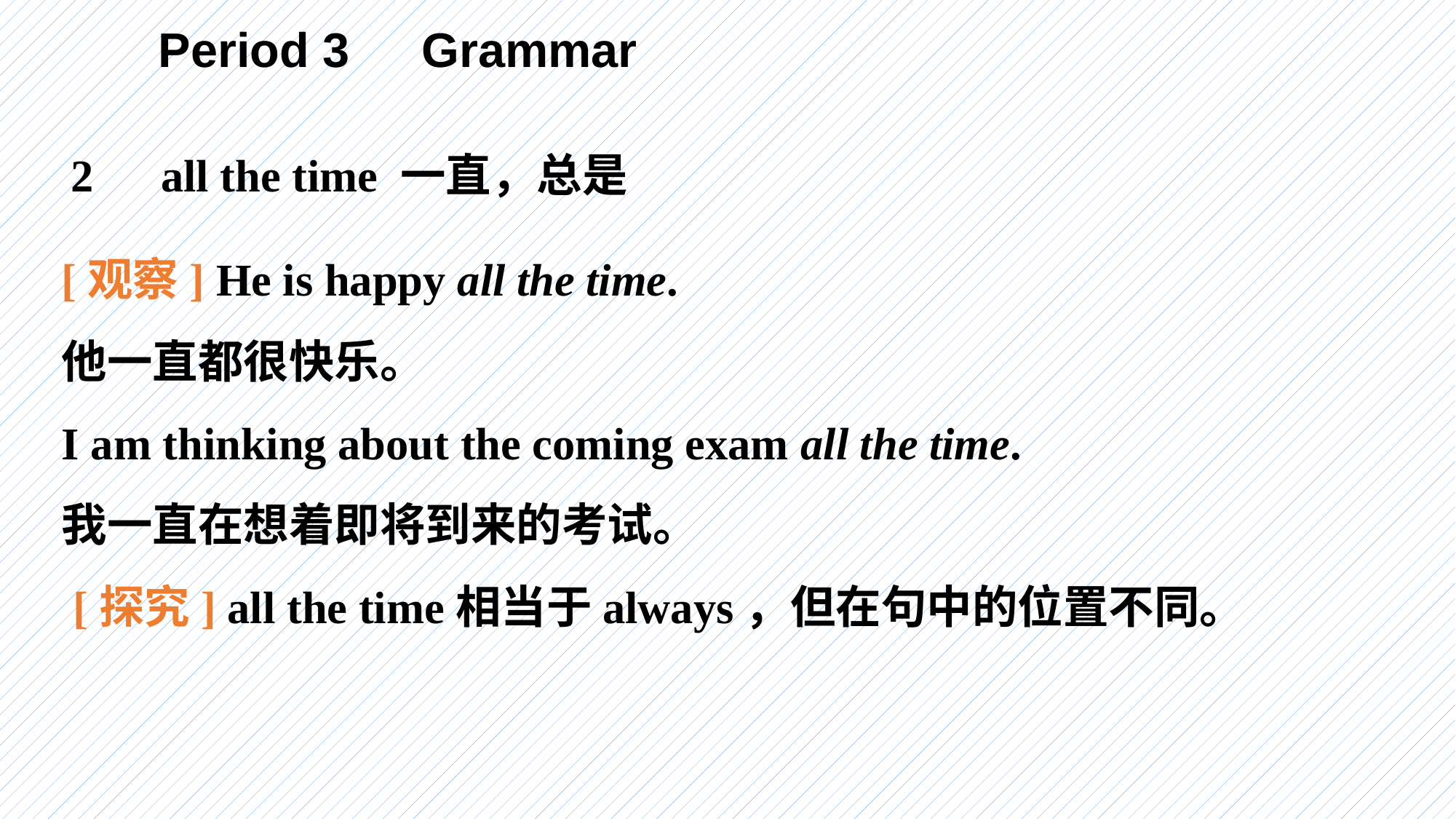

Period 3　Grammar
2　all the time 一直，总是
[观察] He is happy all the time.
他一直都很快乐。
I am thinking about the coming exam all the time.
我一直在想着即将到来的考试。
 [探究] all the time相当于always，但在句中的位置不同。